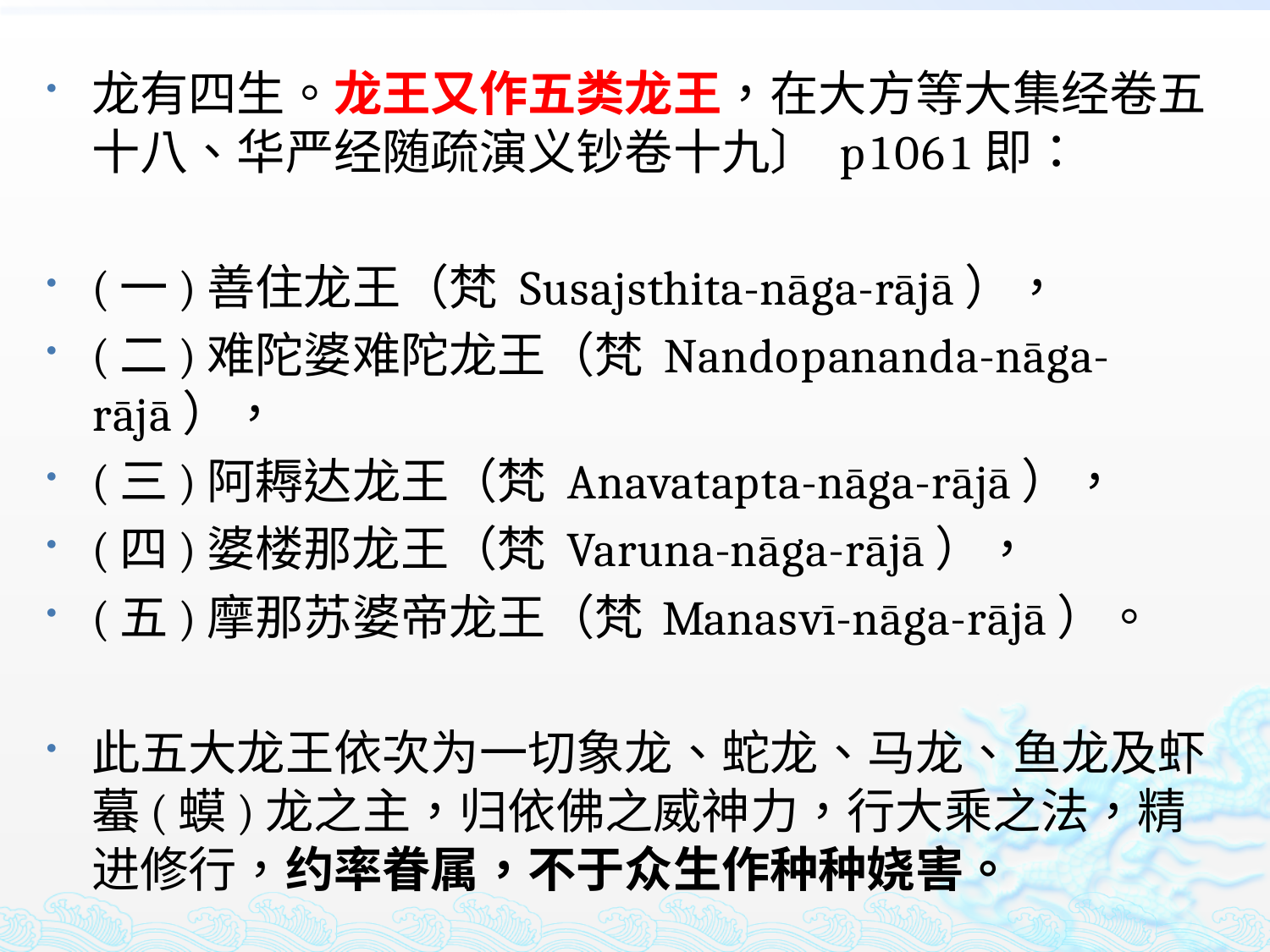

龙有四生。龙王又作五类龙王，在大方等大集经卷五十八、华严经随疏演义钞卷十九〕 p1061即：

(一)善住龙王（梵 Susajsthita-nāga-rājā），
(二)难陀婆难陀龙王（梵 Nandopananda-nāga-rājā），
(三)阿耨达龙王（梵 Anavatapta-nāga-rājā），
(四)婆楼那龙王（梵 Varuna-nāga-rājā），
(五)摩那苏婆帝龙王（梵 Manasvī-nāga-rājā）。

此五大龙王依次为一切象龙、蛇龙、马龙、鱼龙及虾蟇(蟆)龙之主，归依佛之威神力，行大乘之法，精进修行，约率眷属，不于众生作种种娆害。